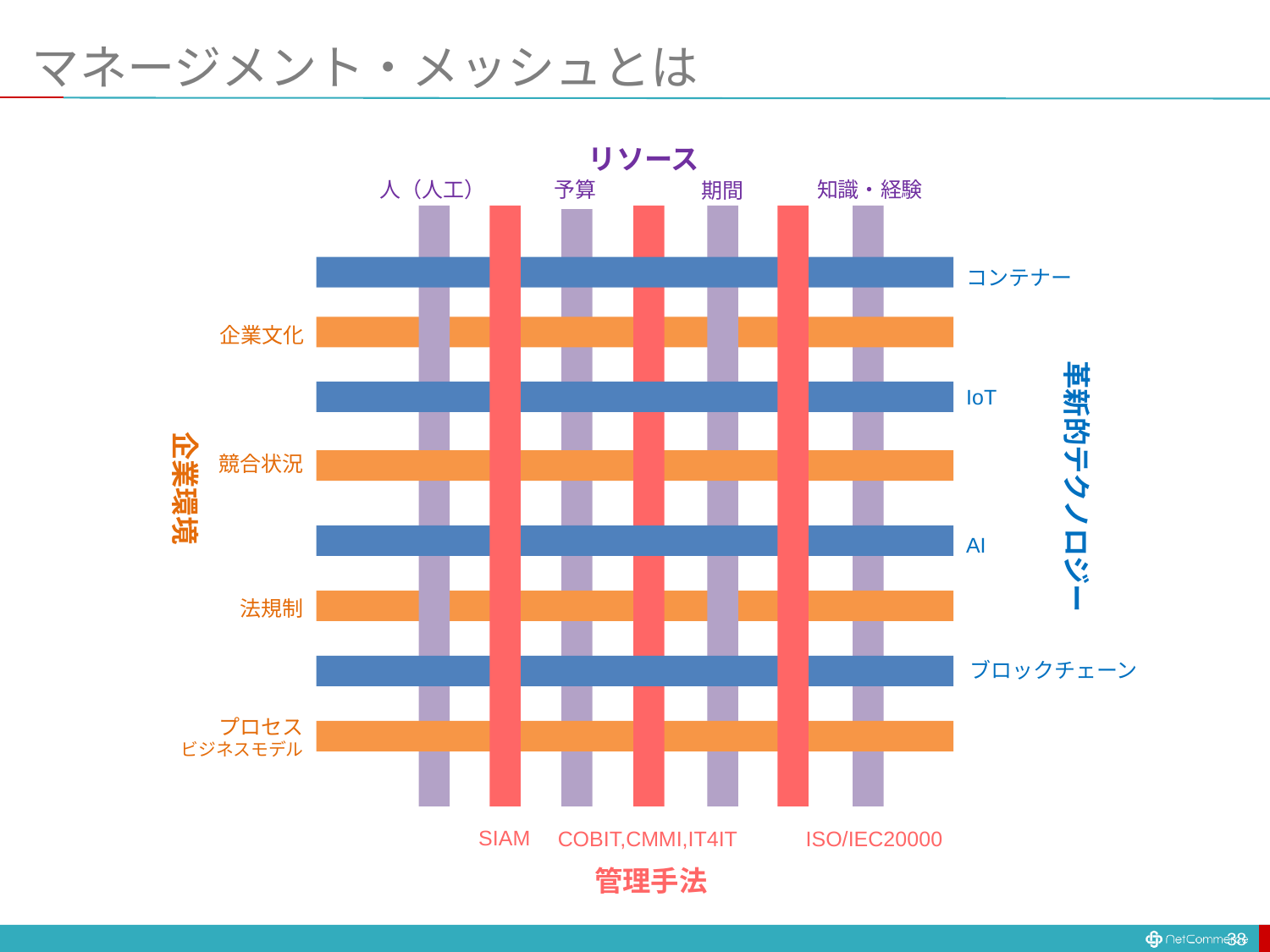

# マネージメント・メッシュとは
リソース
予算
知識・経験
人（人工）
期間

コンテナー
革新的テクノロジー
企業文化
IoT
企業環境
競合状況
AI
法規制
ブロックチェーン
プロセス
ビジネスモデル
SIAM
COBIT,CMMI,IT4IT
ISO/IEC20000
管理手法
38